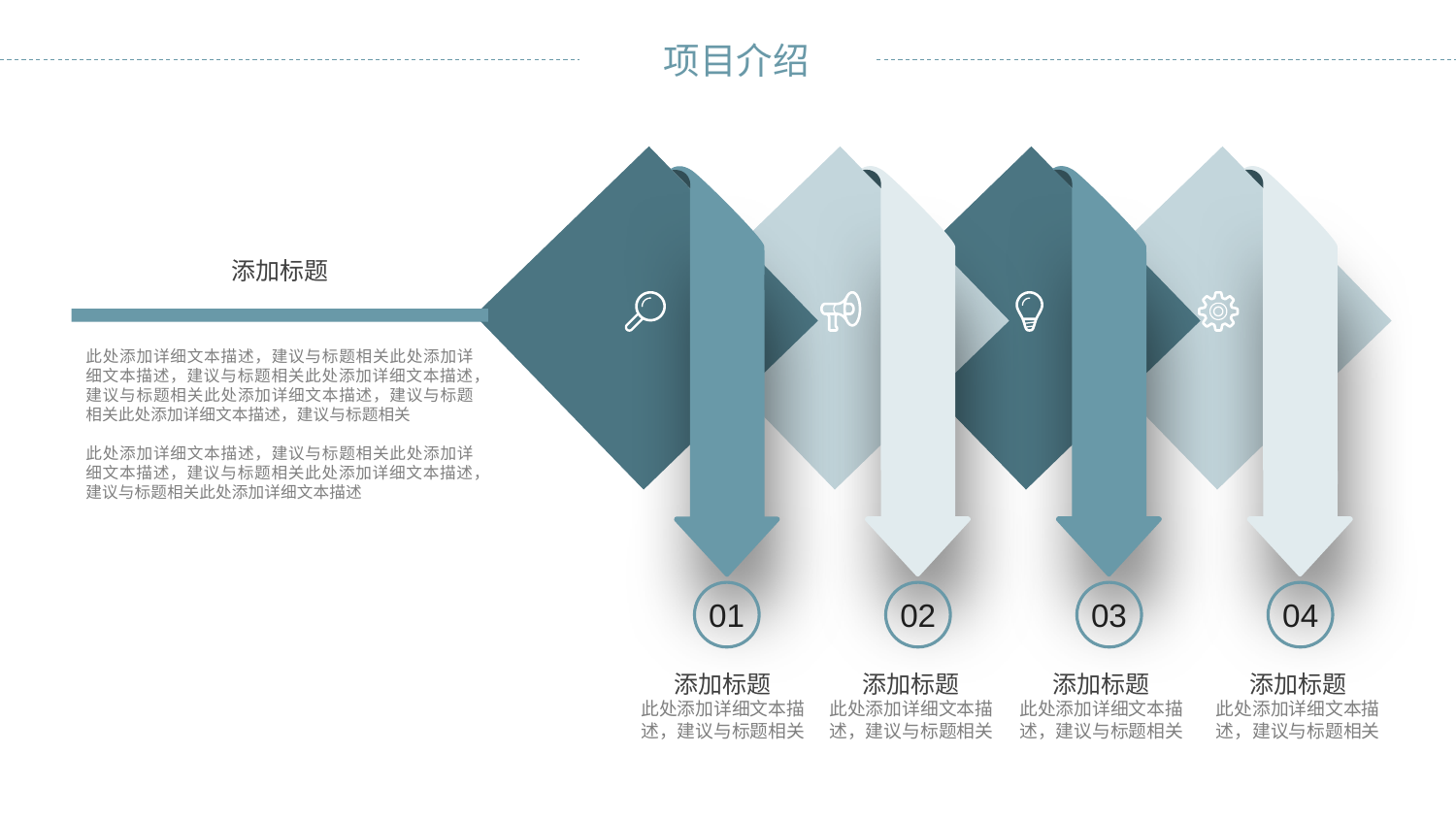

添加标题

此处添加详细文本描述，建议与标题相关此处添加详细文本描述，建议与标题相关此处添加详细文本描述，建议与标题相关此处添加详细文本描述，建议与标题相关此处添加详细文本描述，建议与标题相关

此处添加详细文本描述，建议与标题相关此处添加详细文本描述，建议与标题相关此处添加详细文本描述，建议与标题相关此处添加详细文本描述

01
02
03
04
添加标题
此处添加详细文本描述，建议与标题相关
添加标题
此处添加详细文本描述，建议与标题相关
添加标题
此处添加详细文本描述，建议与标题相关
添加标题
此处添加详细文本描述，建议与标题相关